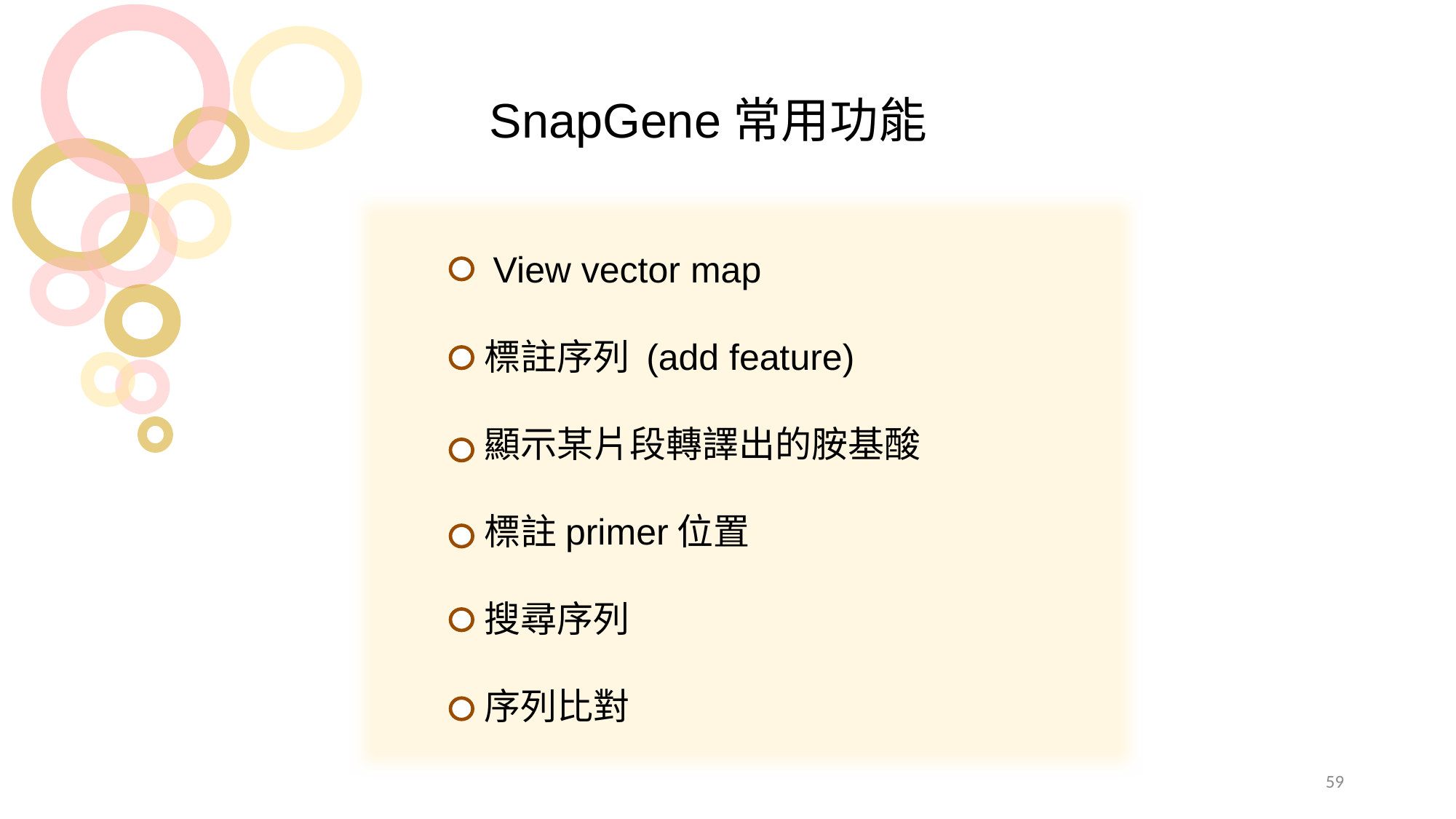

SnapGene常用功能

             View vector map

              標註序列 (add feature)

              顯示某片段轉譯出的胺基酸

              標註primer位置

              搜尋序列

              序列比對

59